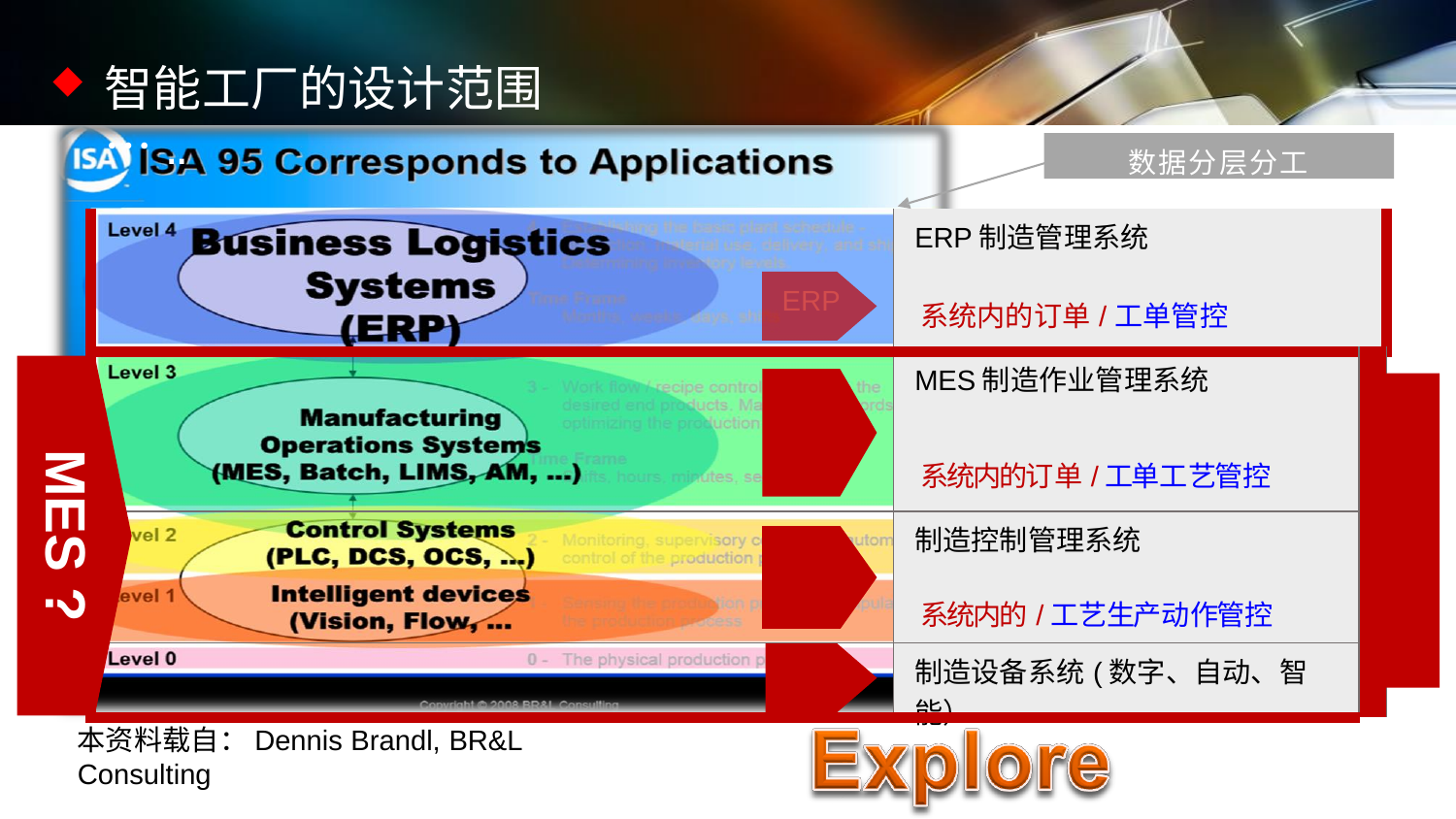

智能工厂的设计范围…..

数据分层分工

| ERP | ERP制造管理系统 系统内的订单/工单管控 |  |
| --- | --- | --- |
| MES | MES制造作业管理系统 系统内的订单/工单工艺管控 |  |
| CON | 制造控制管理系统 系统内的/工艺生产动作管控 |  |
| EQP | 制造设备系统(数字、自动、智能） |  |

智 能 工 厂
MES ?

本资料载自：Dennis Brandl, BR&L
Consulting